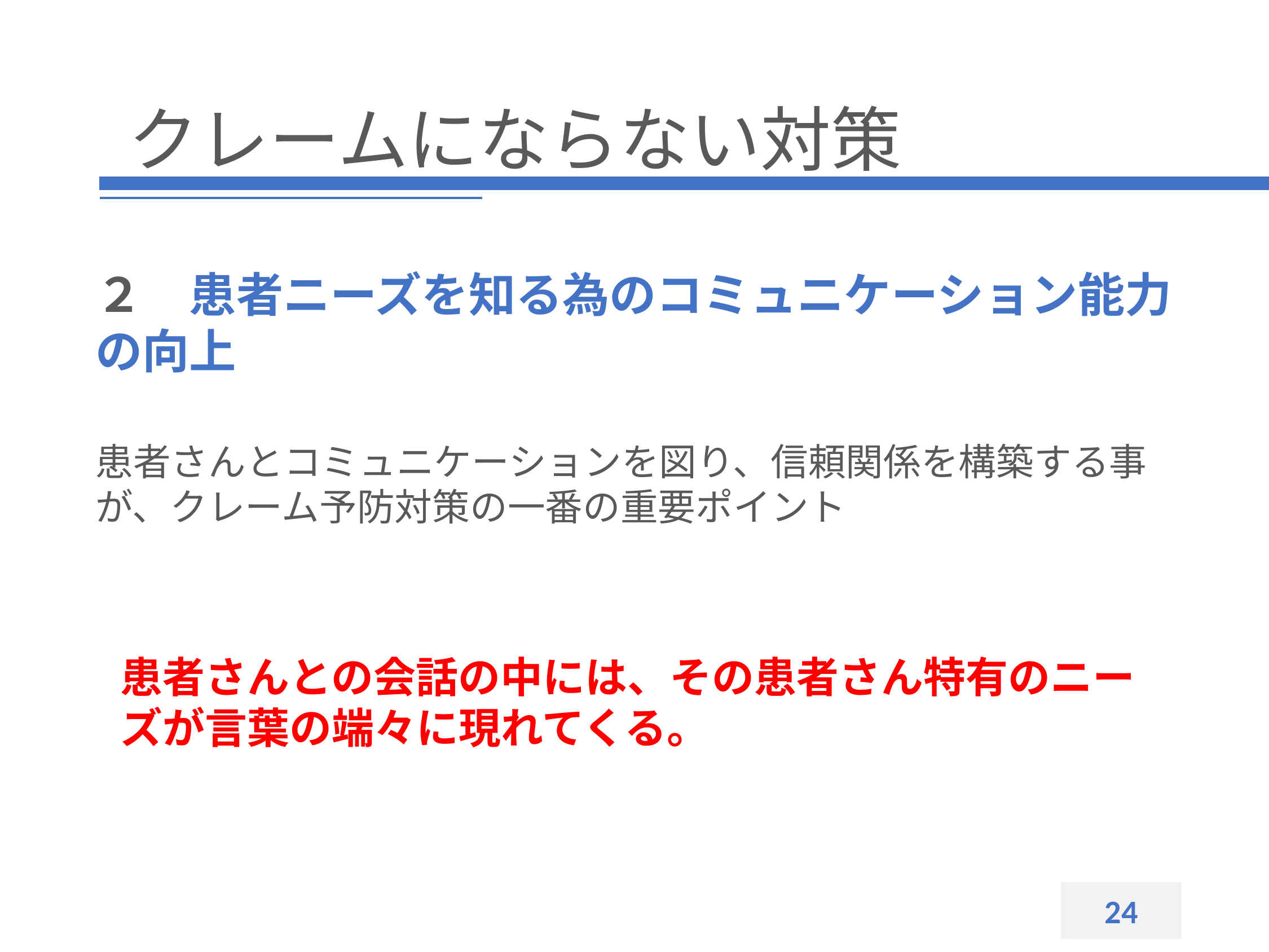

クレームにならない対策
２　患者ニーズを知る為のコミュニケーション能力の向上
患者さんとコミュニケーションを図り、信頼関係を構築する事が、クレーム予防対策の一番の重要ポイント
患者さんとの会話の中には、その患者さん特有のニーズが言葉の端々に現れてくる。
24